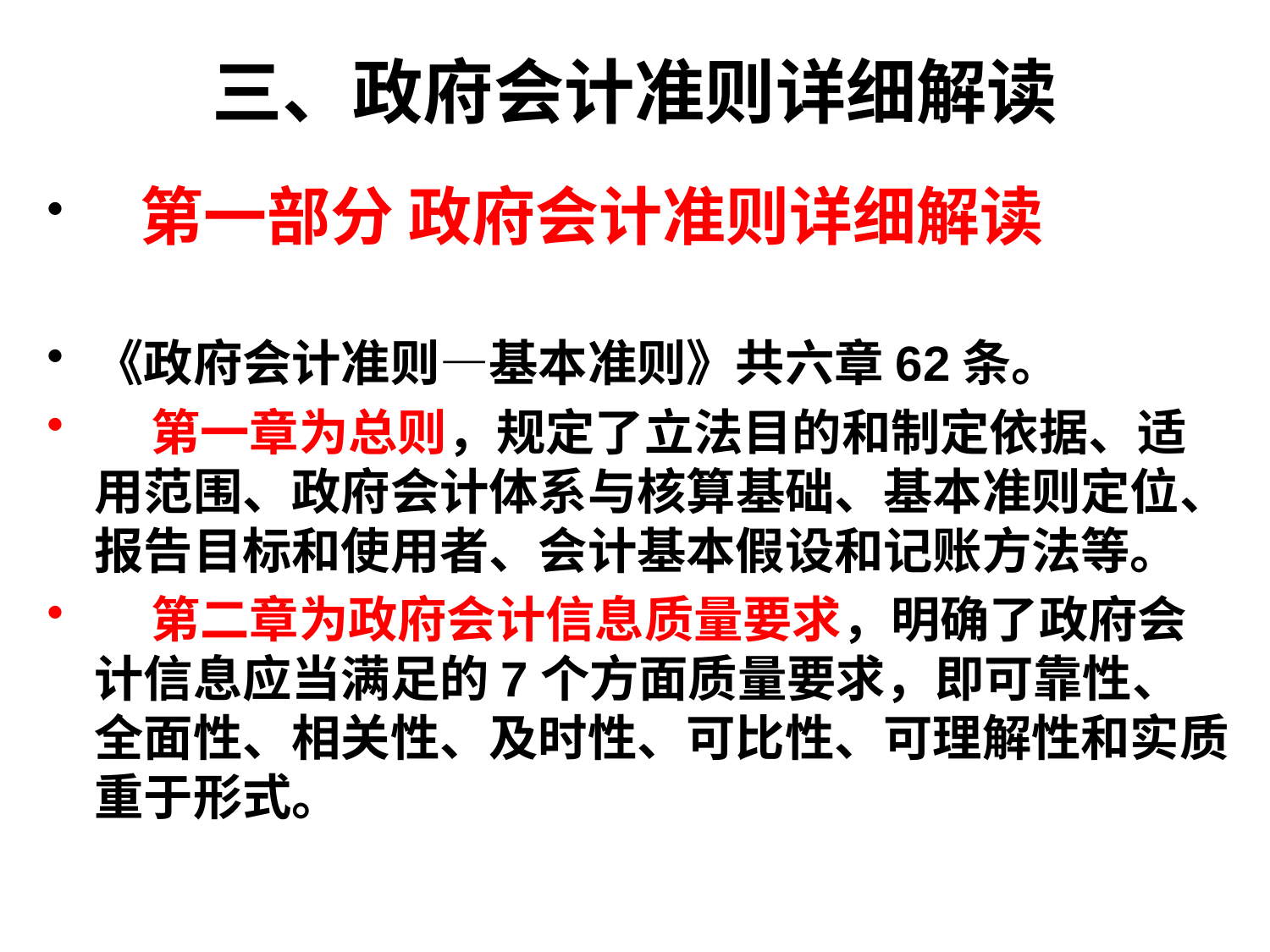

# 三、政府会计准则详细解读
   第一部分 政府会计准则详细解读

《政府会计准则—基本准则》共六章62条。
    第一章为总则，规定了立法目的和制定依据、适用范围、政府会计体系与核算基础、基本准则定位、报告目标和使用者、会计基本假设和记账方法等。
    第二章为政府会计信息质量要求，明确了政府会计信息应当满足的7个方面质量要求，即可靠性、全面性、相关性、及时性、可比性、可理解性和实质重于形式。